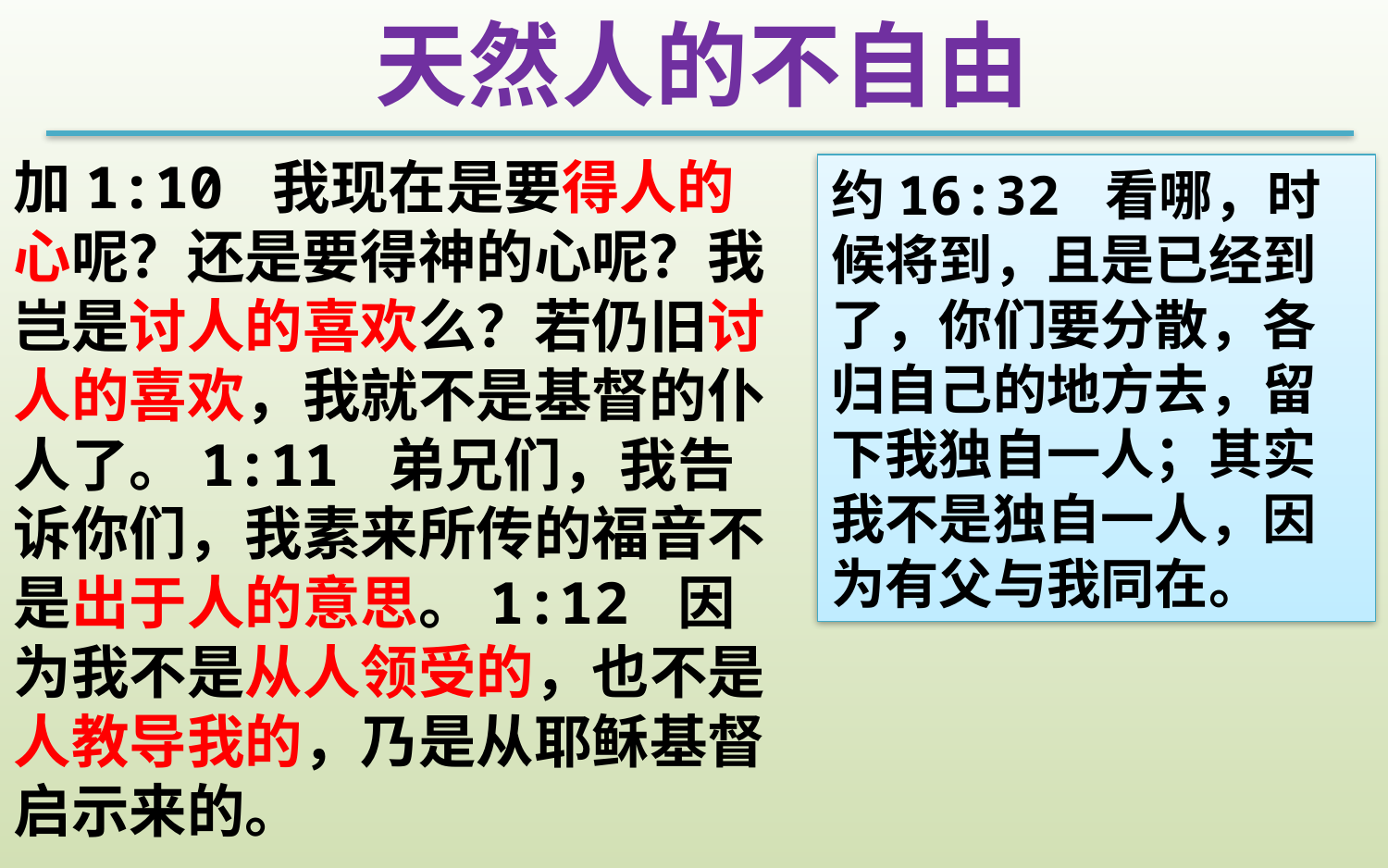

天然人的不自由
加1:10 我现在是要得人的心呢？还是要得神的心呢？我岂是讨人的喜欢么？若仍旧讨人的喜欢，我就不是基督的仆人了。1:11 弟兄们，我告诉你们，我素来所传的福音不是出于人的意思。1:12 因为我不是从人领受的，也不是人教导我的，乃是从耶稣基督启示来的。
约16:32 看哪，时候将到，且是已经到了，你们要分散，各归自己的地方去，留下我独自一人；其实我不是独自一人，因为有父与我同在。